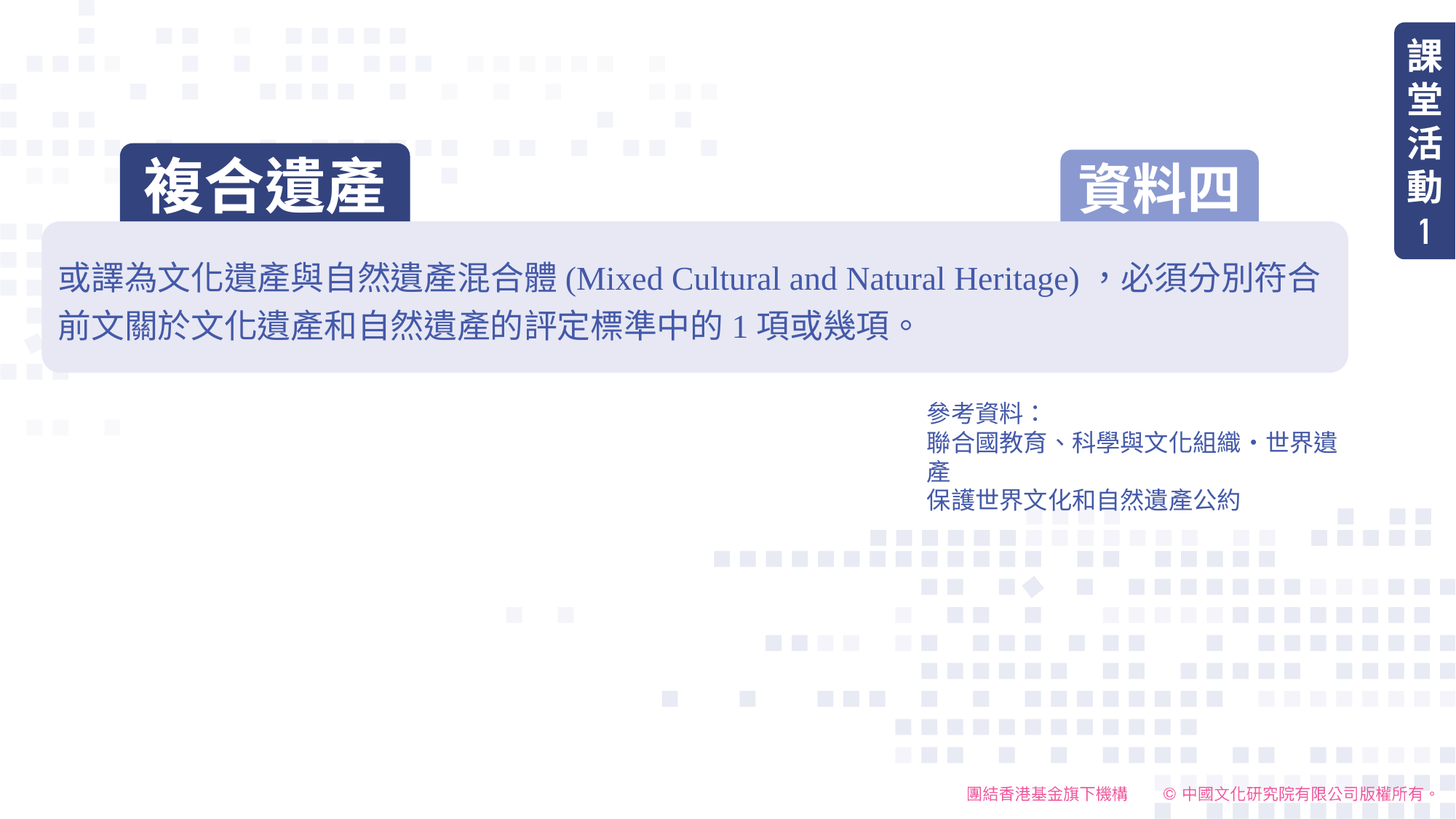

課堂活動
1

複合遺產
資料四
或譯為文化遺產與自然遺產混合體(Mixed Cultural and Natural Heritage)，必須分別符合前文關於文化遺產和自然遺產的評定標準中的1項或幾項。
參考資料：
聯合國教育、科學與文化組織‧世界遺產
保護世界文化和自然遺產公約